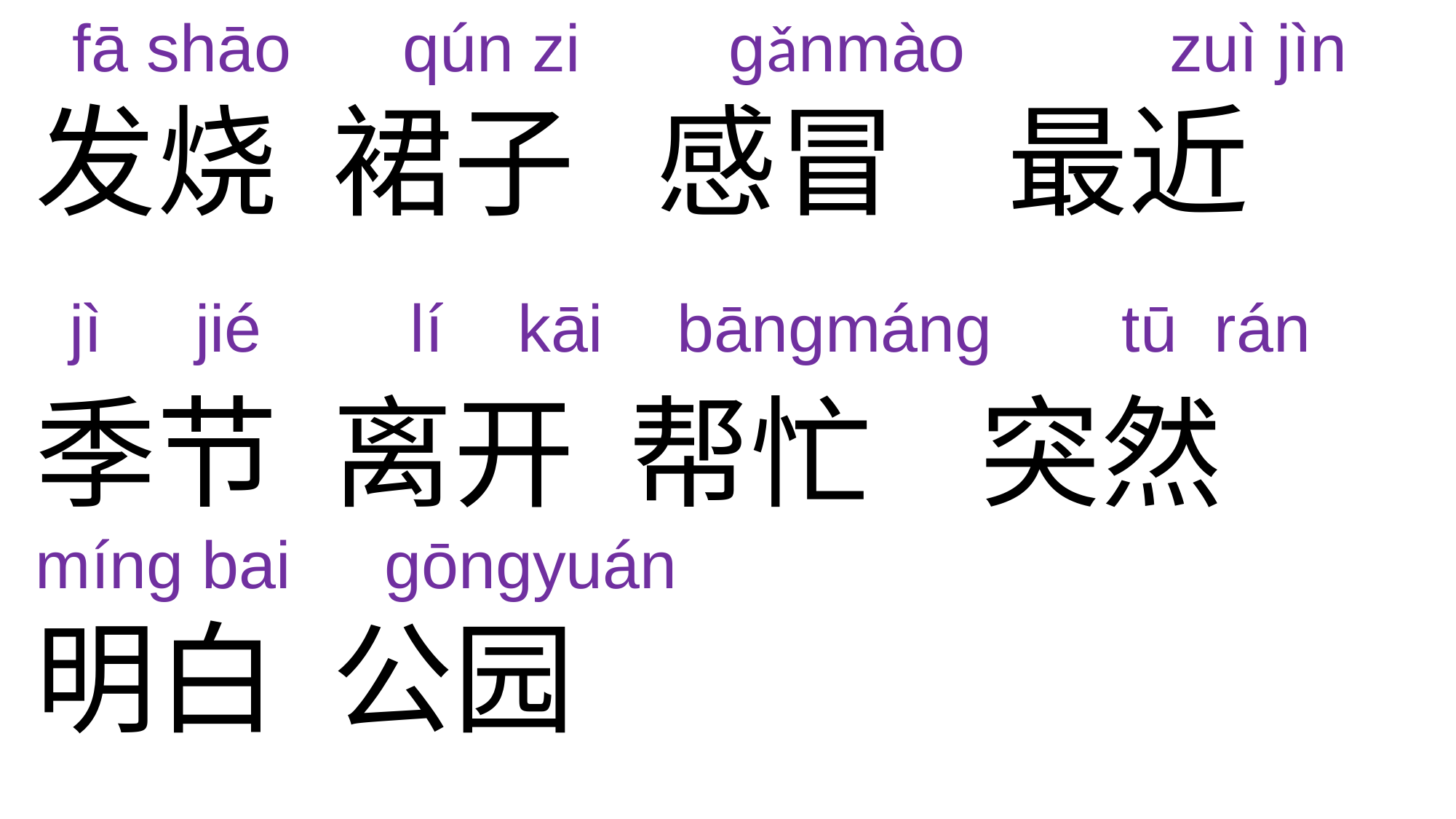

fā shāo      qún zi        gǎnmào           zuì jìn
发烧  裙子   感冒    最近
 jì     jié        lí    kāi    bāngmáng       tū  rán
季节  离开  帮忙    突然
míng bai     gōngyuán
明白  公园